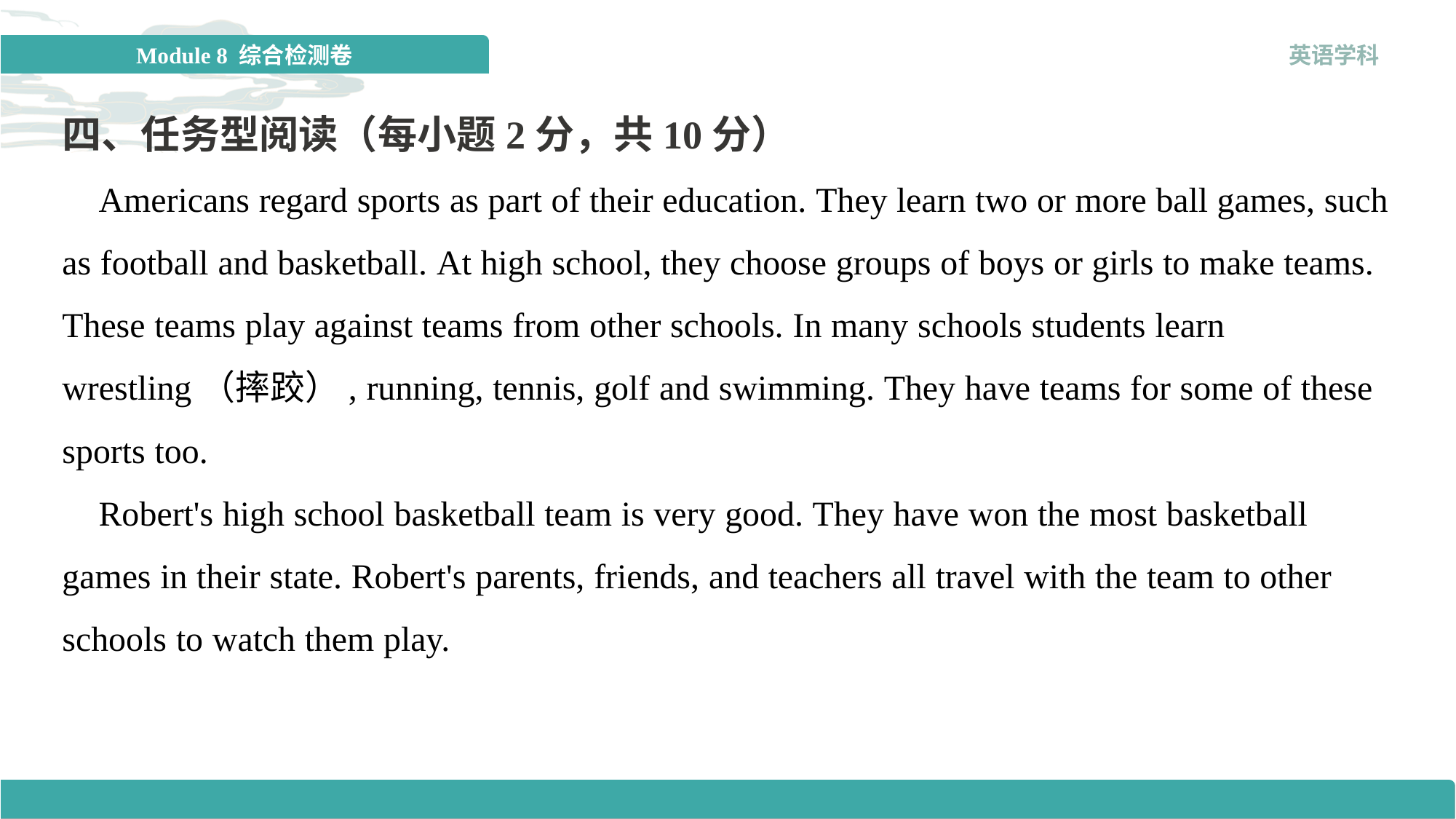

四、任务型阅读（每小题2分，共10分）
    Americans regard sports as part of their education. They learn two or more ball games, such as football and basketball. At high school, they choose groups of boys or girls to make teams. These teams play against teams from other schools. In many schools students learn wrestling（摔跤）, running, tennis, golf and swimming. They have teams for some of these sports too.
    Robert's high school basketball team is very good. They have won the most basketball games in their state. Robert's parents, friends, and teachers all travel with the team to other schools to watch them play.